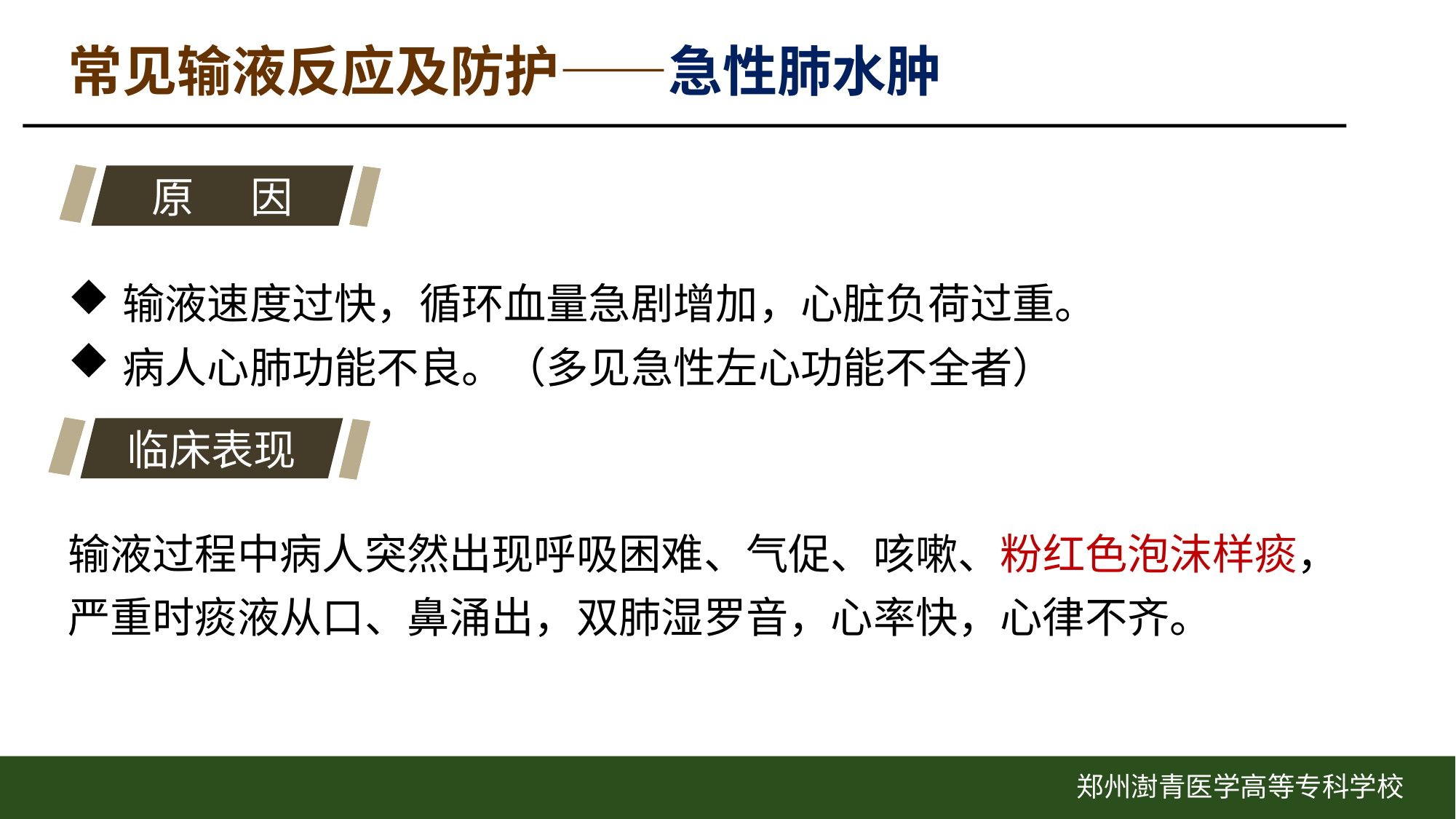

常见输液反应及防护——急性肺水肿

原      因

输液速度过快，循环血量急剧增加，心脏负荷过重。
病人心肺功能不良。（多见急性左心功能不全者）

临床表现

输液过程中病人突然出现呼吸困难、气促、咳嗽、粉红色泡沫样痰，严重时痰液从口、鼻涌出，双肺湿罗音，心率快，心律不齐。
郑州澍青医学高等专科学校